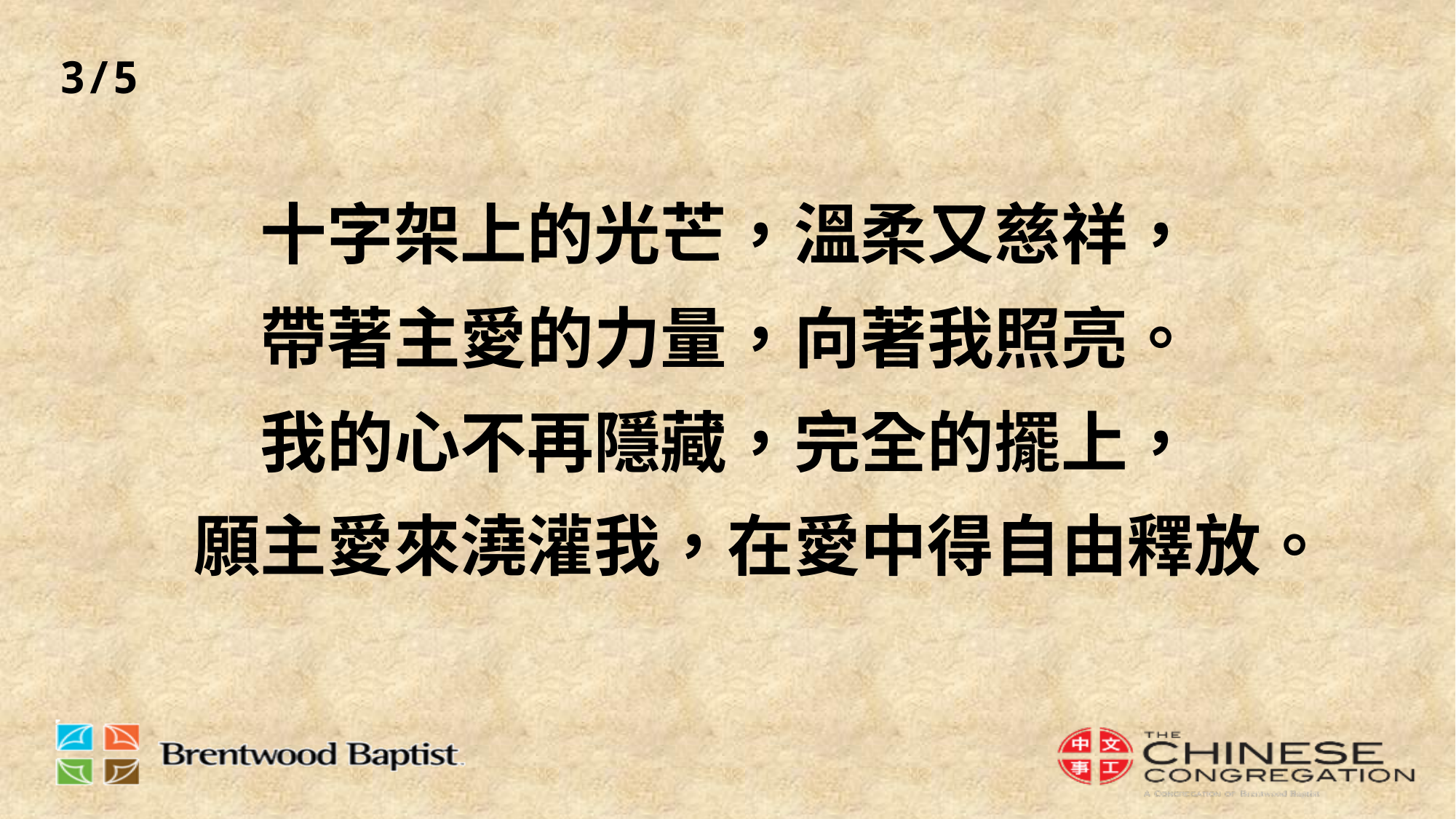

3/5
# 十字架上的光芒，溫柔又慈祥， 帶著主愛的力量，向著我照亮。 我的心不再隱藏，完全的擺上， 願主愛來澆灌我，在愛中得自由釋放。